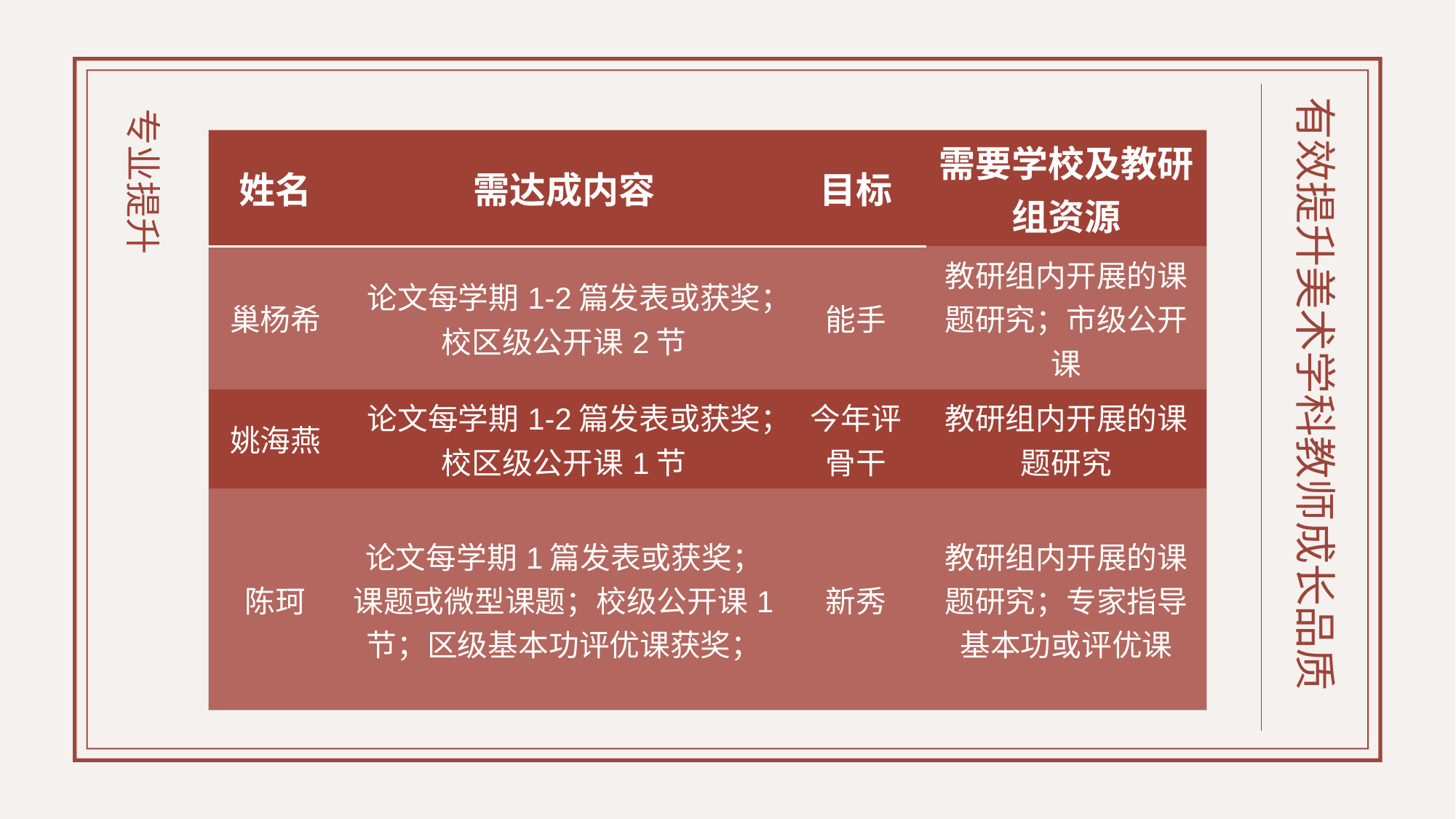

有效提升美术学科教师成长品质
专业提升
| 姓名 | 需达成内容 | 目标 | 需要学校及教研组资源 |
| --- | --- | --- | --- |
| 巢杨希 | 论文每学期1-2篇发表或获奖；校区级公开课2节 | 能手 | 教研组内开展的课题研究；市级公开课 |
| 姚海燕 | 论文每学期1-2篇发表或获奖；校区级公开课1节 | 今年评骨干 | 教研组内开展的课题研究 |
| 陈珂 | 论文每学期1篇发表或获奖；课题或微型课题；校级公开课1节；区级基本功评优课获奖； | 新秀 | 教研组内开展的课题研究；专家指导基本功或评优课 |